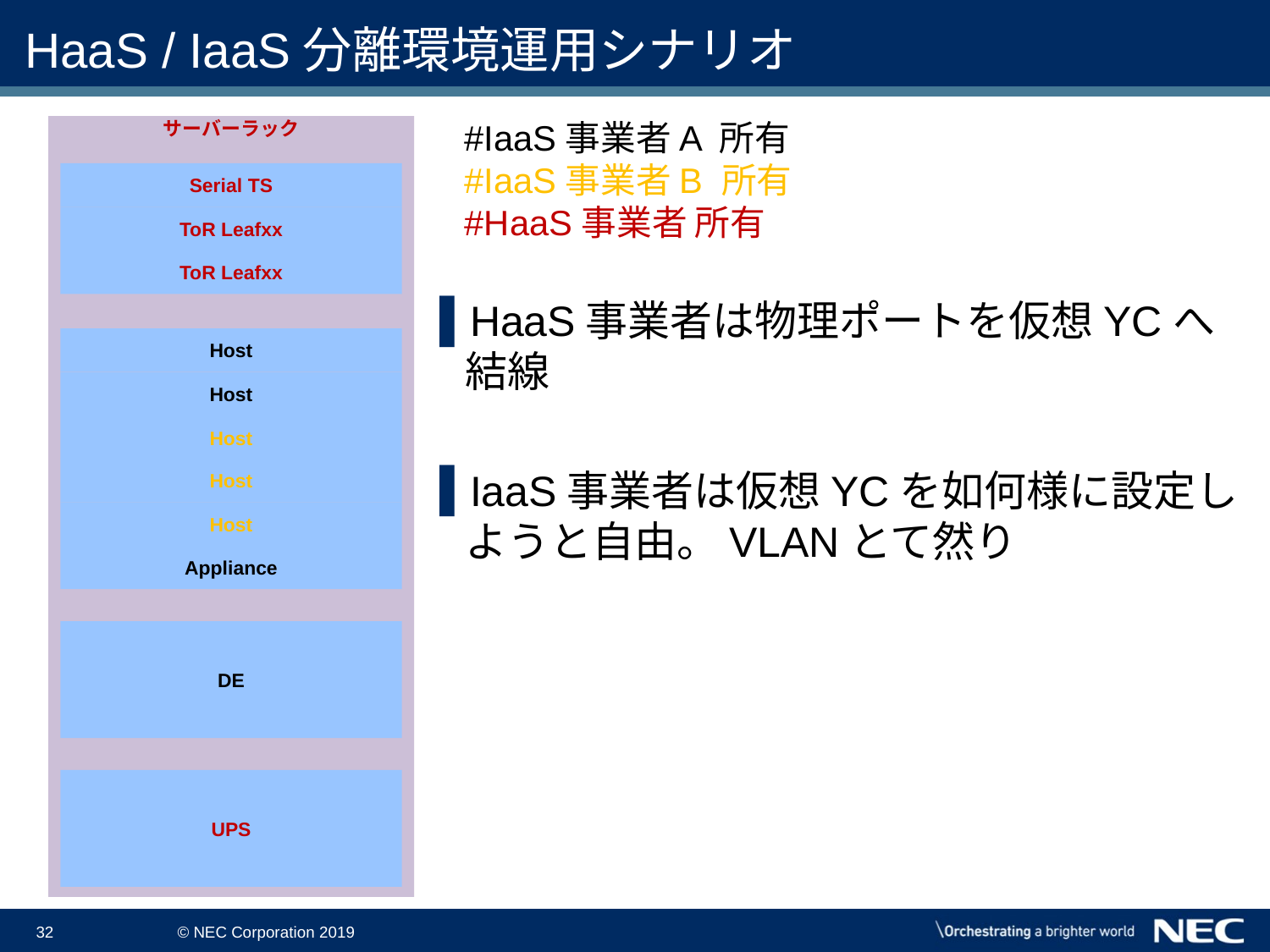

# HaaS / IaaS分離環境運用シナリオ
サーバーラック
Serial TS
ToR Leafxx
ToR Leafxx
Host
Host
Host
Host
Host
Appliance
DE
UPS
#IaaS事業者A 所有
#IaaS事業者B 所有
#HaaS事業者 所有

HaaS事業者は物理ポートを仮想YCへ結線

IaaS事業者は仮想YCを如何様に設定しようと自由。VLANとて然り